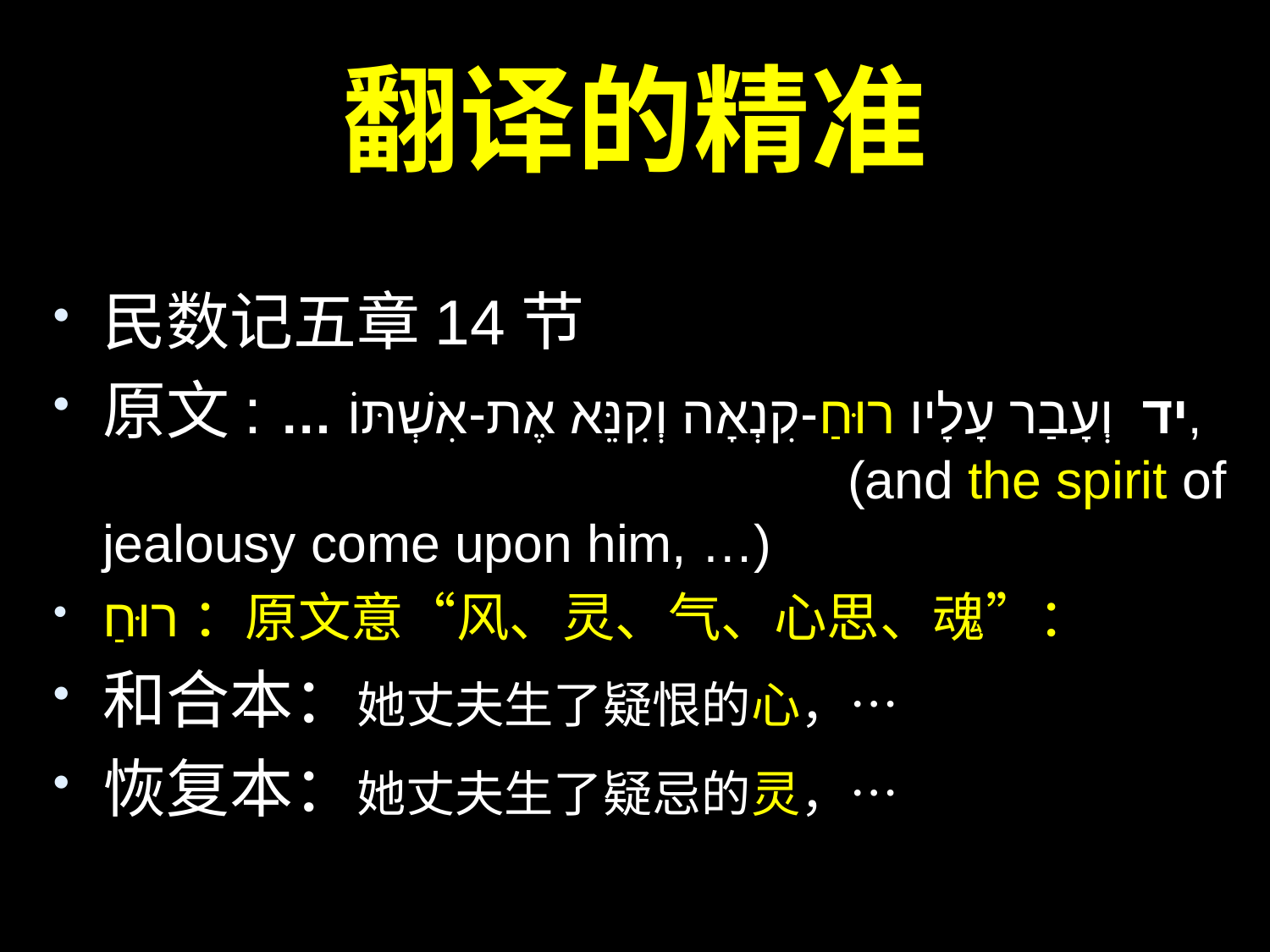

# 翻译的精准
民数记五章14节
原文: … יד  וְעָבַר עָלָיו רוּחַ-קִנְאָה וְקִנֵּא אֶת-אִשְׁתּוֹ,                                            	        (and the spirit of jealousy come upon him, …)
רוּחַ：原文意“风、灵、气、心思、魂”：
和合本：她丈夫生了疑恨的心，…
恢复本：她丈夫生了疑忌的灵，…